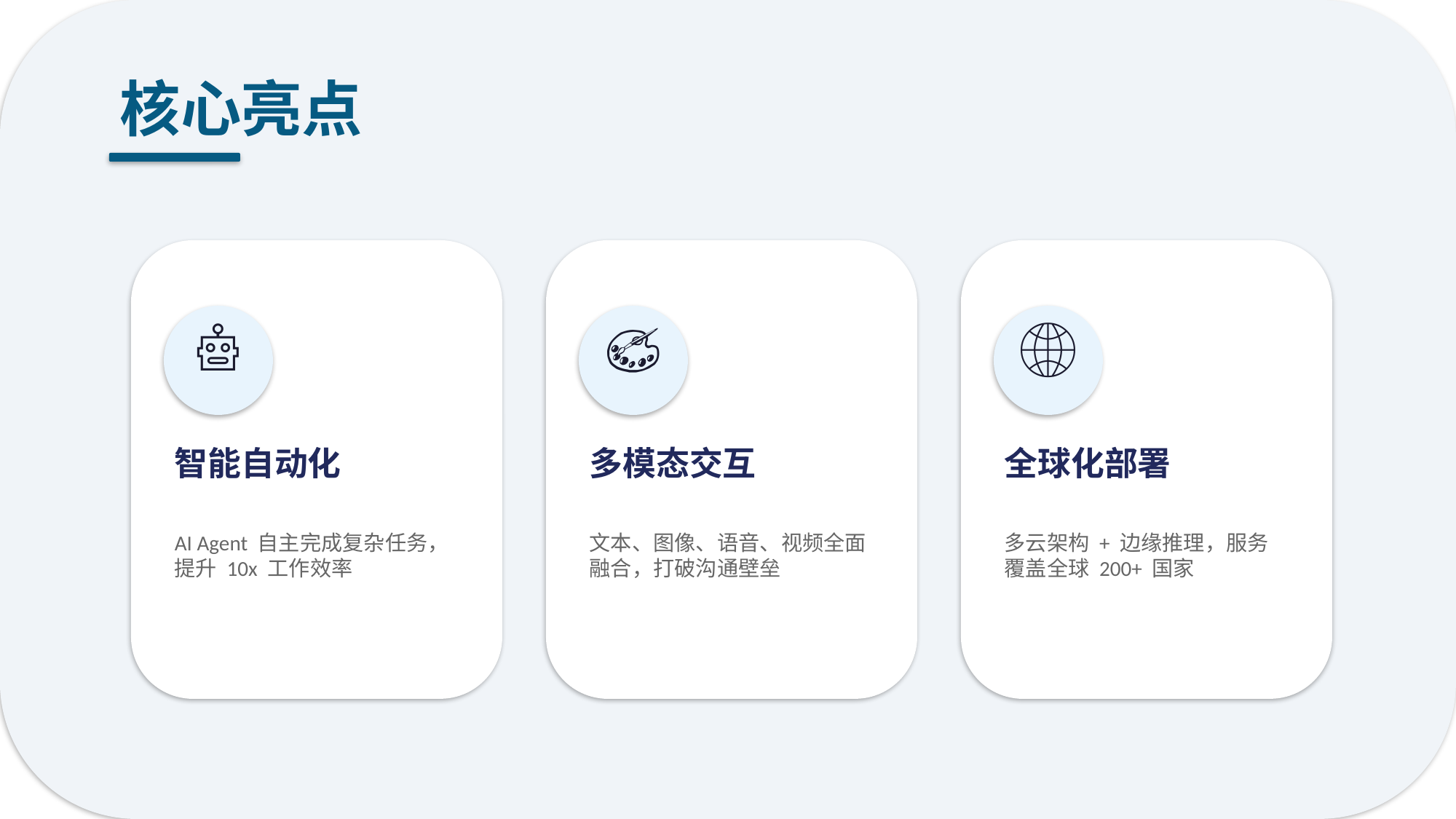

核心亮点

🤖

🎨

🌐
智能自动化
多模态交互
全球化部署
AI Agent 自主完成复杂任务，提升 10x 工作效率
文本、图像、语音、视频全面融合，打破沟通壁垒
多云架构 + 边缘推理，服务覆盖全球 200+ 国家